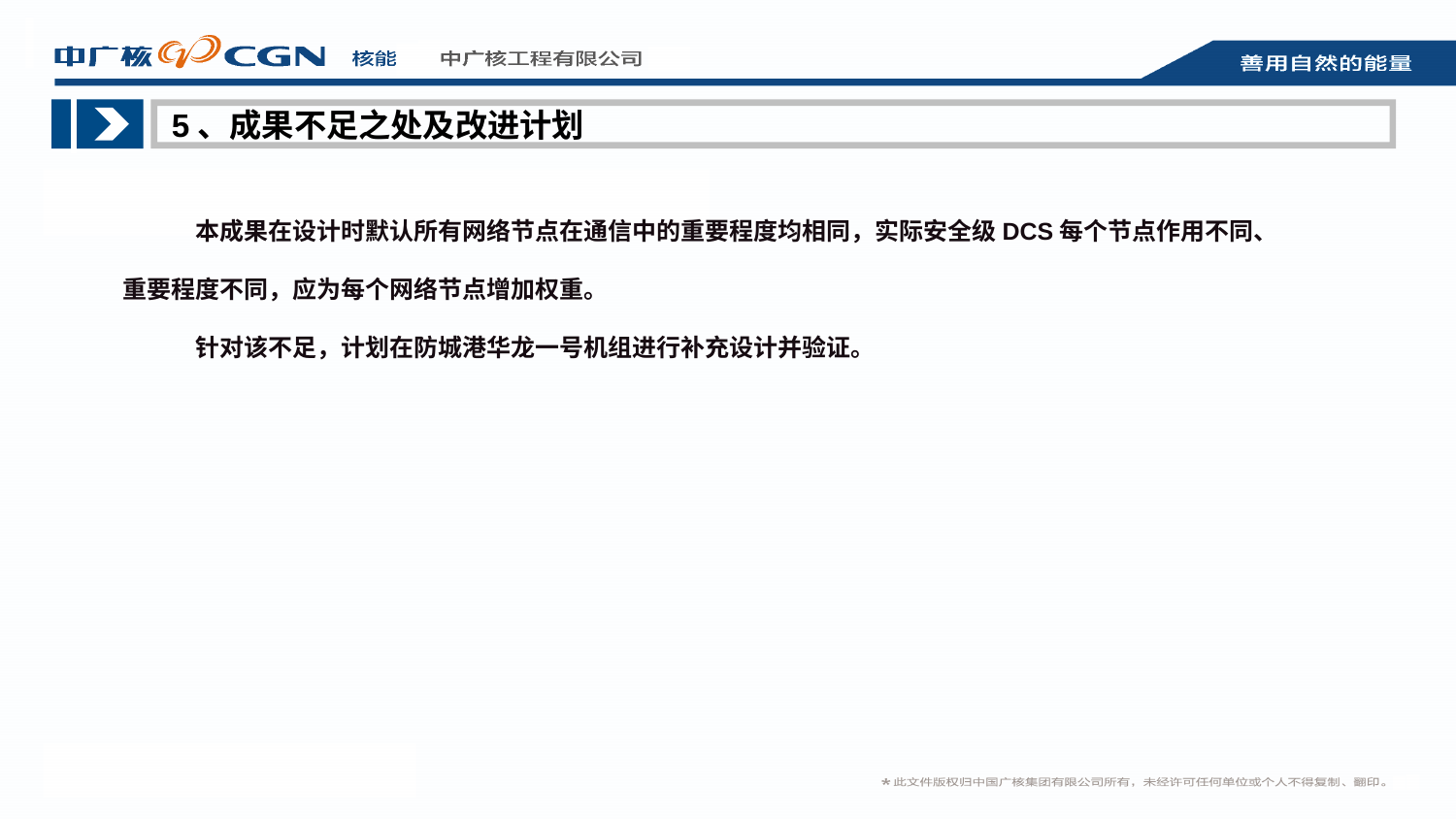

5、成果不足之处及改进计划

本成果在设计时默认所有网络节点在通信中的重要程度均相同，实际安全级DCS每个节点作用不同、重要程度不同，应为每个网络节点增加权重。
针对该不足，计划在防城港华龙一号机组进行补充设计并验证。